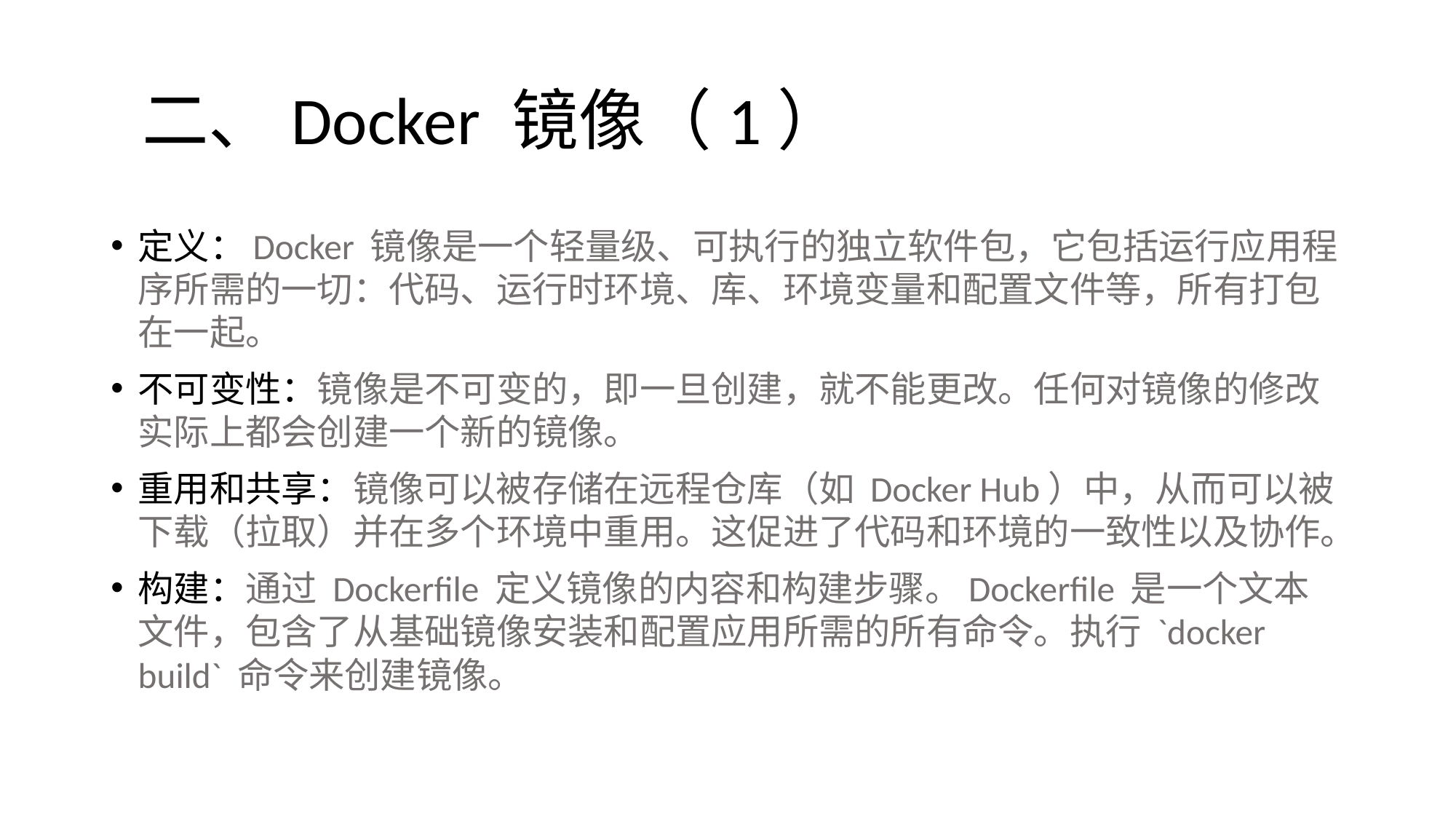

# 二、Docker 镜像（1）
定义：Docker 镜像是一个轻量级、可执行的独立软件包，它包括运行应用程序所需的一切：代码、运行时环境、库、环境变量和配置文件等，所有打包在一起。
不可变性：镜像是不可变的，即一旦创建，就不能更改。任何对镜像的修改实际上都会创建一个新的镜像。
重用和共享：镜像可以被存储在远程仓库（如 Docker Hub）中，从而可以被下载（拉取）并在多个环境中重用。这促进了代码和环境的一致性以及协作。
构建：通过 Dockerfile 定义镜像的内容和构建步骤。Dockerfile 是一个文本文件，包含了从基础镜像安装和配置应用所需的所有命令。执行 `docker build` 命令来创建镜像。